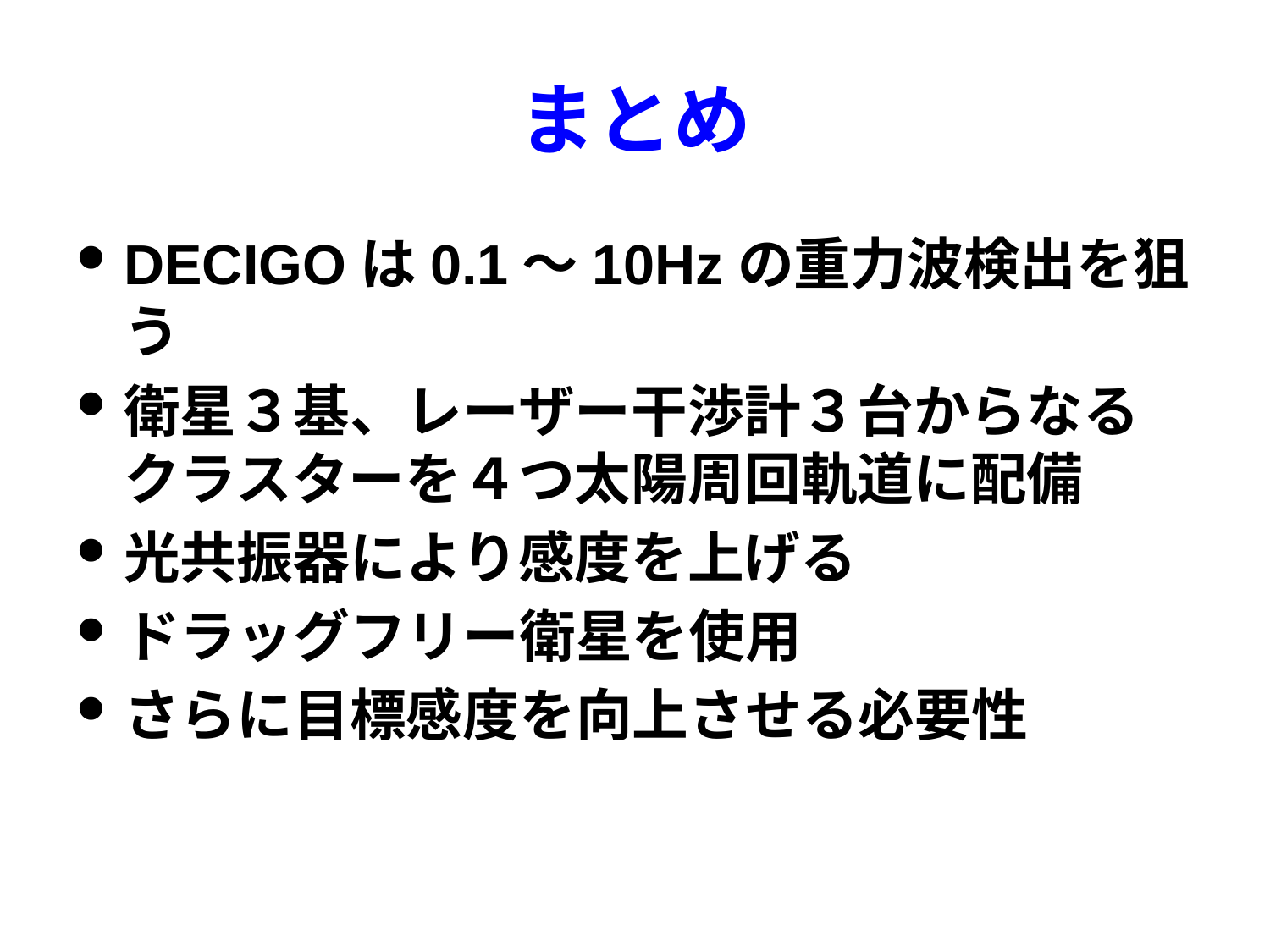

# まとめ
DECIGOは0.1～10Hzの重力波検出を狙う
衛星３基、レーザー干渉計３台からなるクラスターを４つ太陽周回軌道に配備
光共振器により感度を上げる
ドラッグフリー衛星を使用
さらに目標感度を向上させる必要性